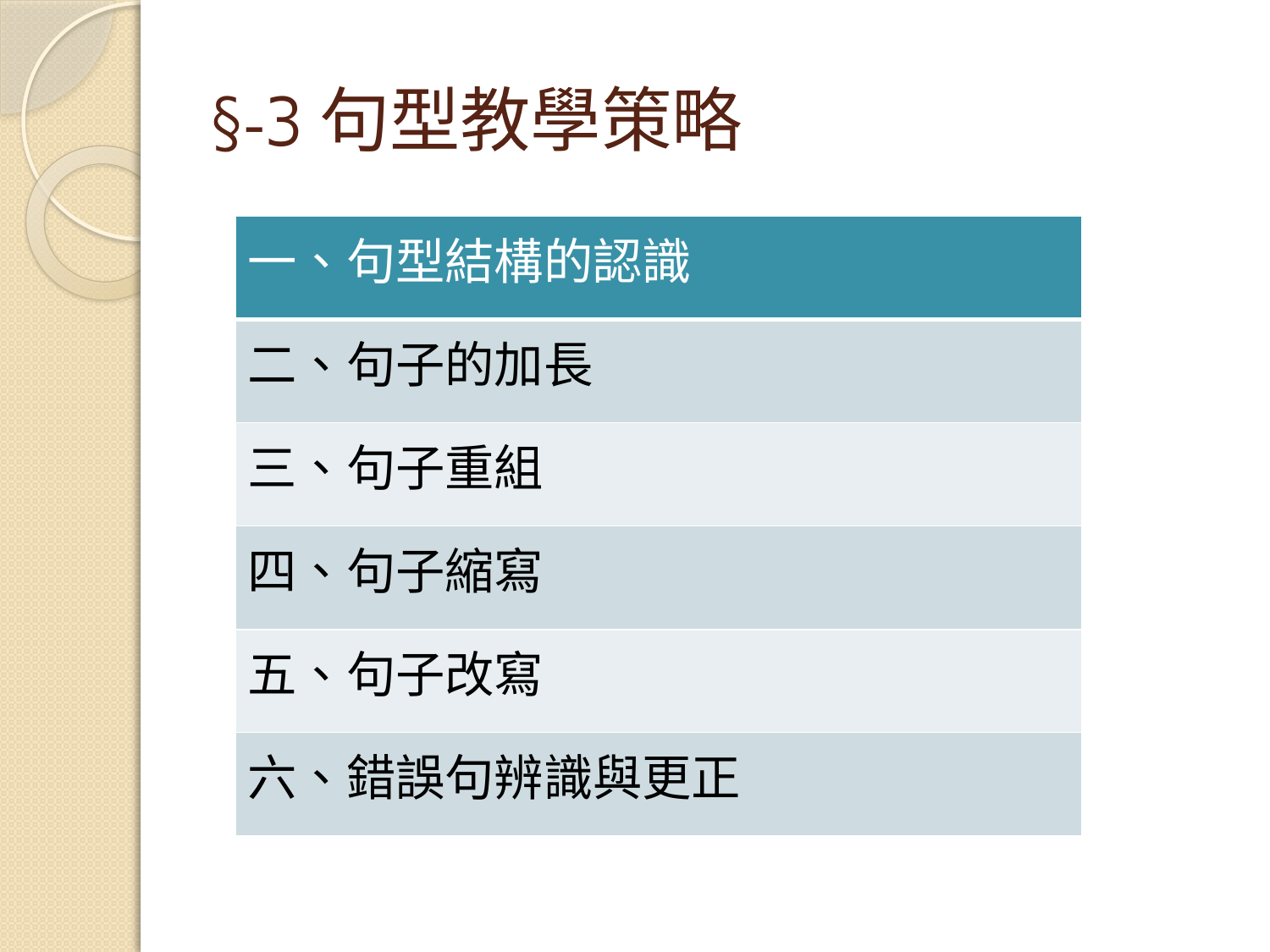

# §-3句型教學策略
| 一、句型結構的認識 |
| --- |
| 二、句子的加長 |
| 三、句子重組 |
| 四、句子縮寫 |
| 五、句子改寫 |
| 六、錯誤句辨識與更正 |